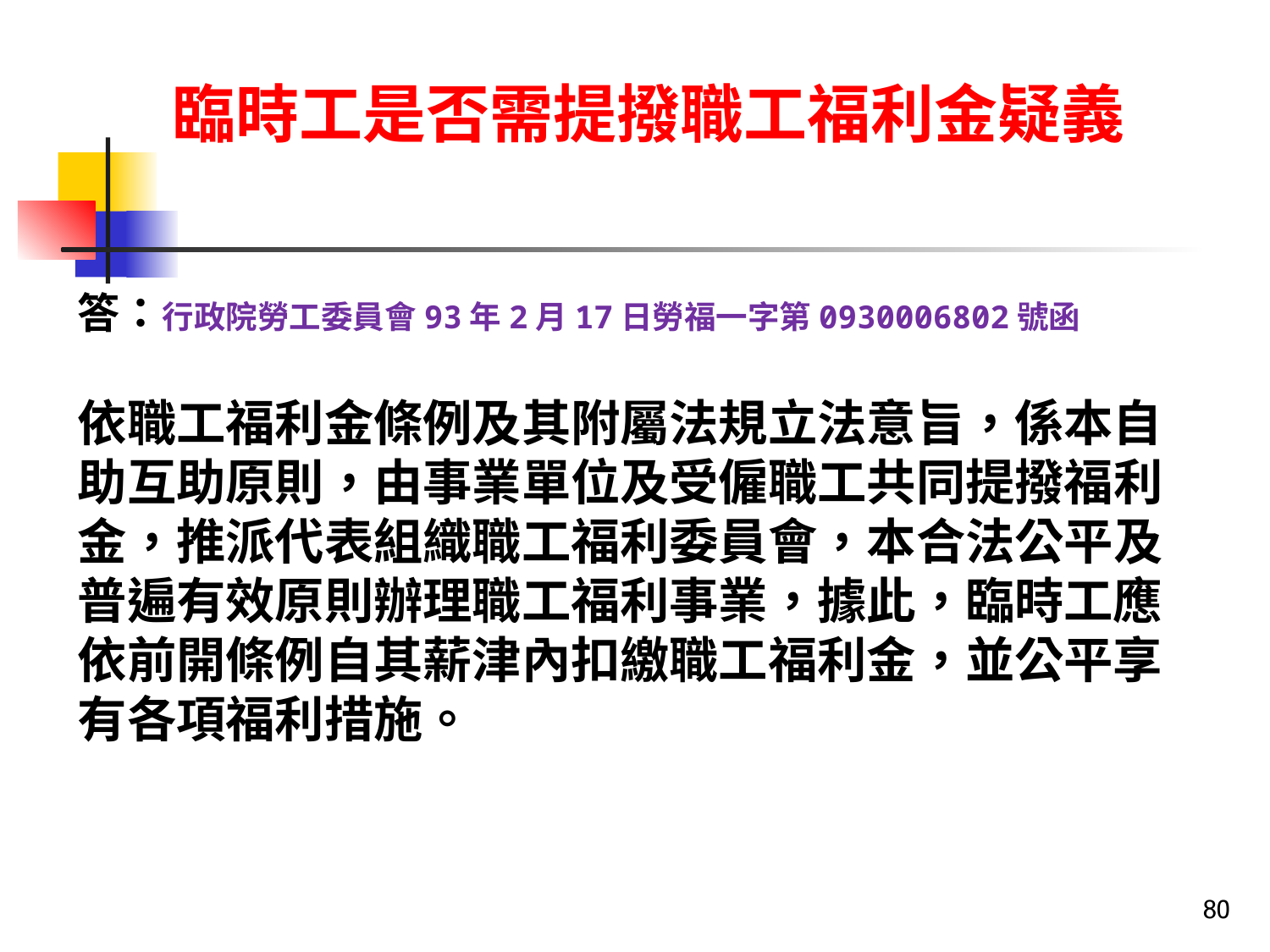

# 臨時工是否需提撥職工福利金疑義
答：行政院勞工委員會93年2月17日勞福一字第0930006802號函

依職工福利金條例及其附屬法規立法意旨，係本自助互助原則，由事業單位及受僱職工共同提撥福利金，推派代表組織職工福利委員會，本合法公平及普遍有效原則辦理職工福利事業，據此，臨時工應依前開條例自其薪津內扣繳職工福利金，並公平享有各項福利措施。
80